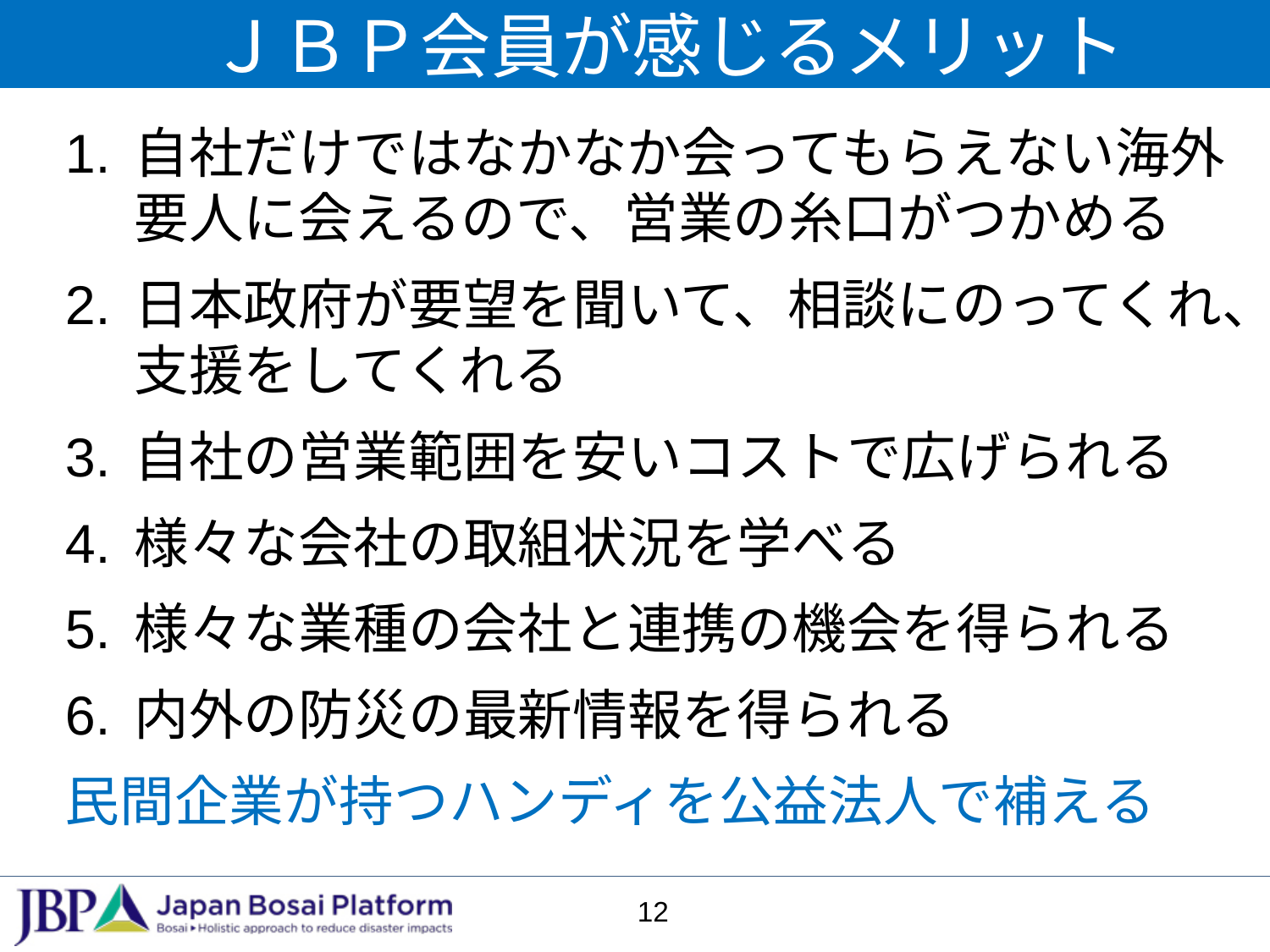

# ＪＢＰ会員が感じるメリット
自社だけではなかなか会ってもらえない海外要人に会えるので、営業の糸口がつかめる
日本政府が要望を聞いて、相談にのってくれ、支援をしてくれる
自社の営業範囲を安いコストで広げられる
様々な会社の取組状況を学べる
様々な業種の会社と連携の機会を得られる
内外の防災の最新情報を得られる
民間企業が持つハンディを公益法人で補える

12